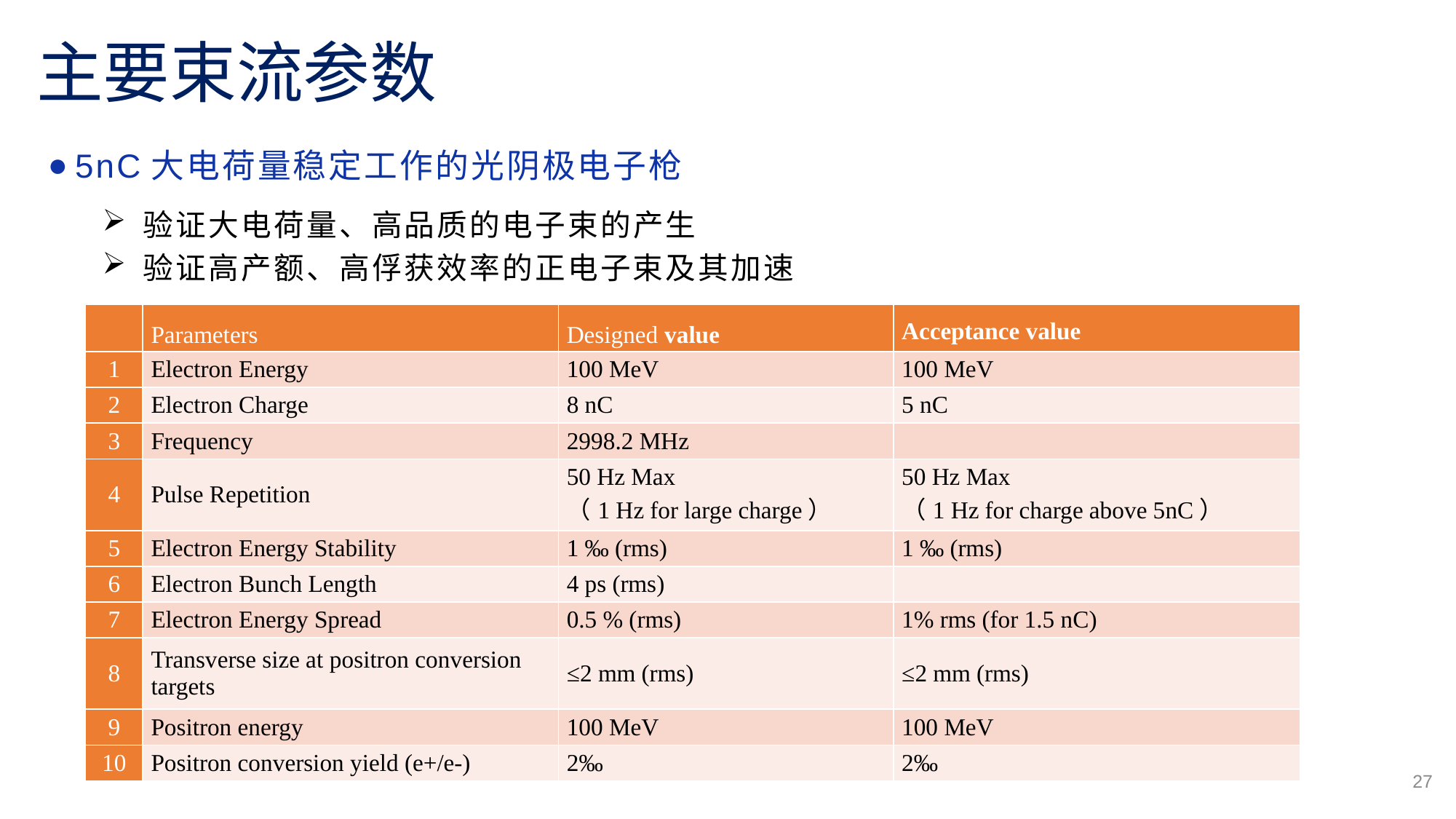

# 主要束流参数
5nC大电荷量稳定工作的光阴极电子枪
验证大电荷量、高品质的电子束的产生
验证高产额、高俘获效率的正电子束及其加速
|  | Parameters | Designed value | Acceptance value |
| --- | --- | --- | --- |
| 1 | Electron Energy | 100 MeV | 100 MeV |
| 2 | Electron Charge | 8 nC | 5 nC |
| 3 | Frequency | 2998.2 MHz |  |
| 4 | Pulse Repetition | 50 Hz Max （1 Hz for large charge） | 50 Hz Max （1 Hz for charge above 5nC） |
| 5 | Electron Energy Stability | 1 ‰ (rms) | 1 ‰ (rms) |
| 6 | Electron Bunch Length | 4 ps (rms) |  |
| 7 | Electron Energy Spread | 0.5 % (rms) | 1% rms (for 1.5 nC) |
| 8 | Transverse size at positron conversion targets | ≤2 mm (rms) | ≤2 mm (rms) |
| 9 | Positron energy | 100 MeV | 100 MeV |
| 10 | Positron conversion yield (e+/e-) | 2‰ | 2‰ |
27